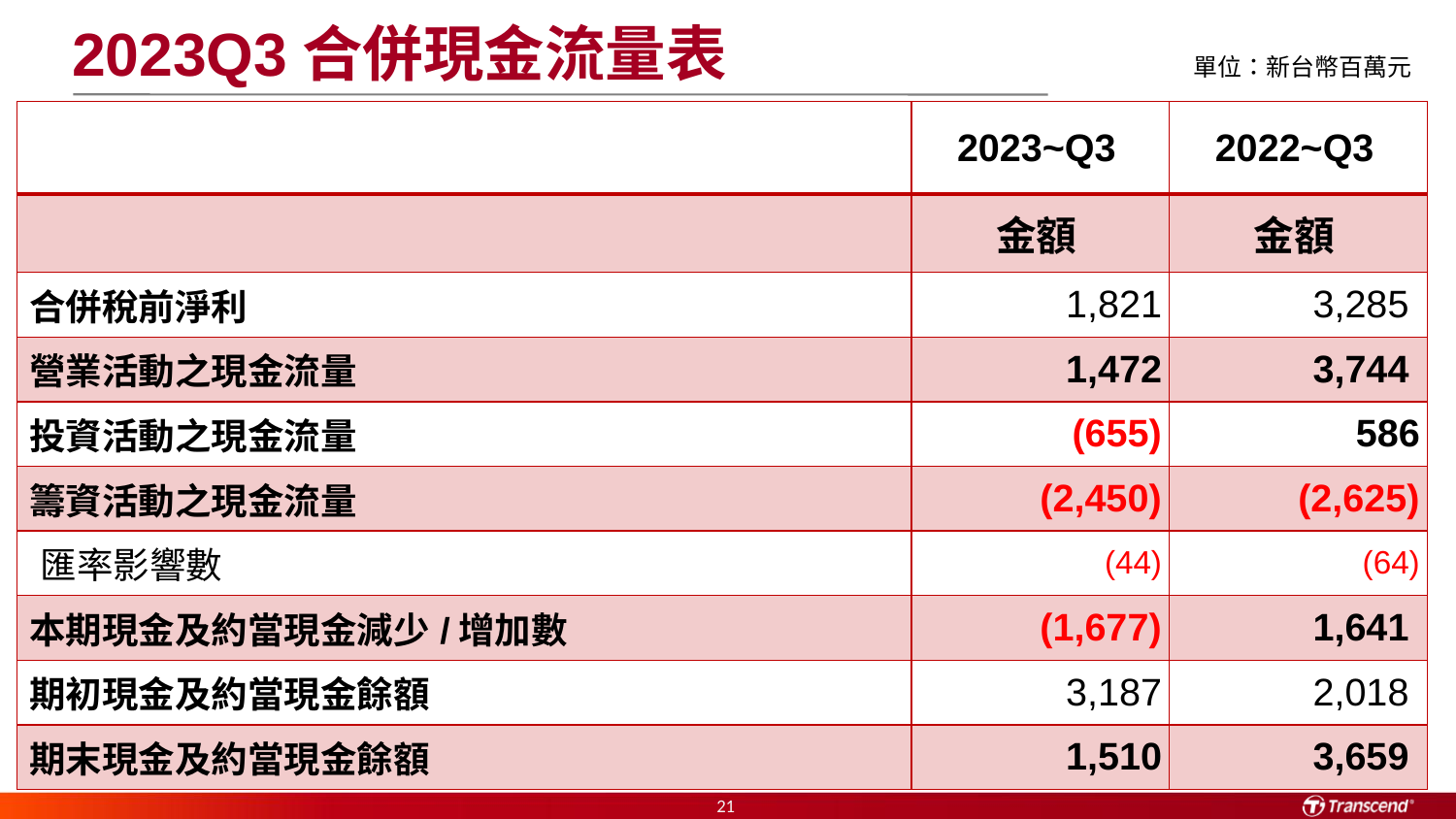

2023Q3合併現金流量表
單位：新台幣百萬元
|  | 2023~Q3 | 2022~Q3 |
| --- | --- | --- |
|  | 金額 | 金額 |
| 合併稅前淨利 | 1,821 | 3,285 |
| 營業活動之現金流量 | 1,472 | 3,744 |
| 投資活動之現金流量 | (655) | 586 |
| 籌資活動之現金流量 | (2,450) | (2,625) |
| 匯率影響數 | (44) | (64) |
| 本期現金及約當現金減少/增加數 | (1,677) | 1,641 |
| 期初現金及約當現金餘額 | 3,187 | 2,018 |
| 期末現金及約當現金餘額 | 1,510 | 3,659 |
21